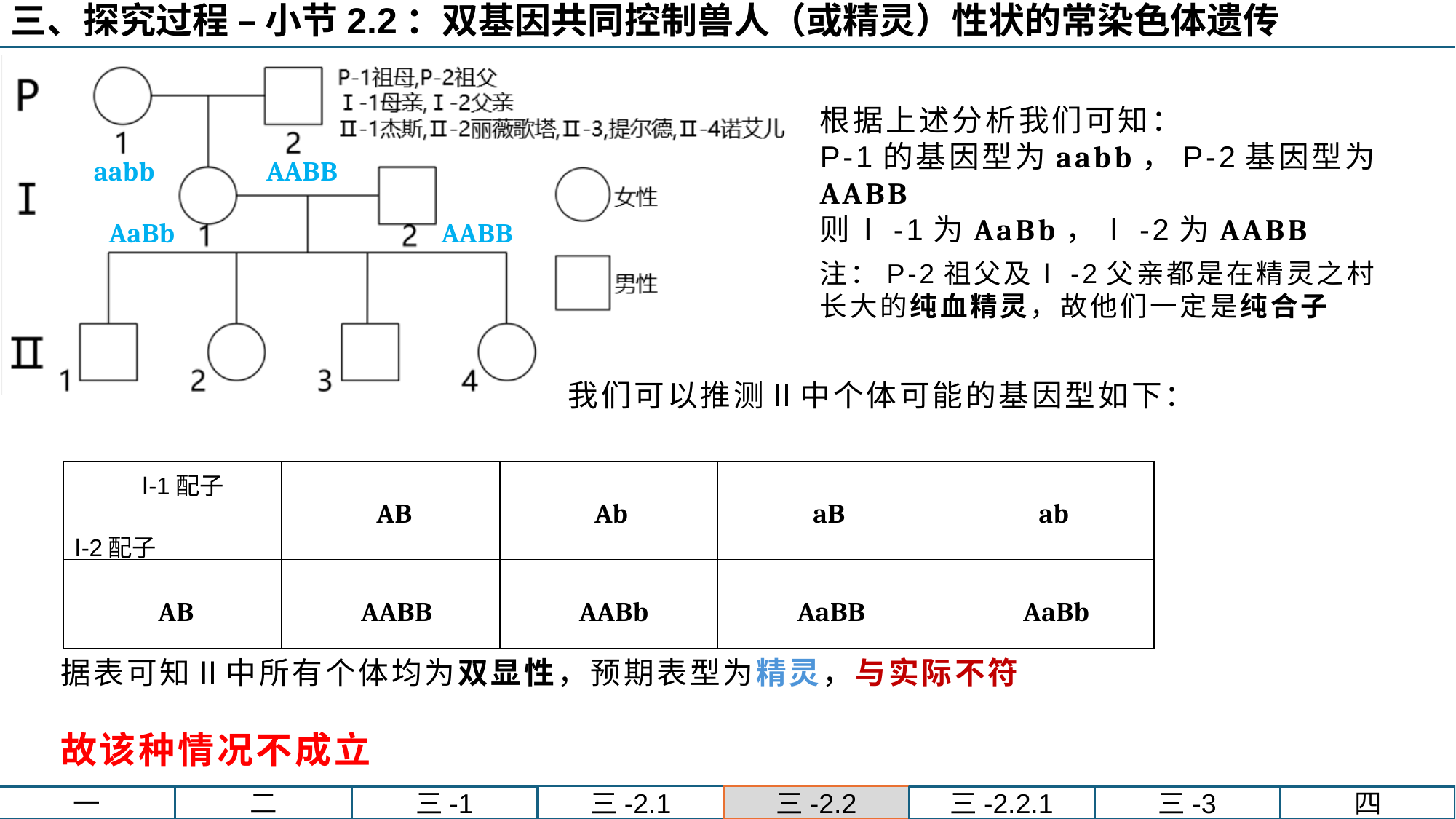

根据上述分析我们可知：
P-1的基因型为aabb，P-2基因型为AABB
则Ⅰ-1为AaBb，Ⅰ-2为AABB
aabb
AABB
AaBb
AABB
注：P-2祖父及Ⅰ-2父亲都是在精灵之村长大的纯血精灵，故他们一定是纯合子
我们可以推测Ⅱ中个体可能的基因型如下：
| Ⅰ-1配子 Ⅰ-2配子 | AB | Ab | aB | ab |
| --- | --- | --- | --- | --- |
| AB | AABB | AABb | AaBB | AaBb |
据表可知Ⅱ中所有个体均为双显性，预期表型为精灵，与实际不符

故该种情况不成立